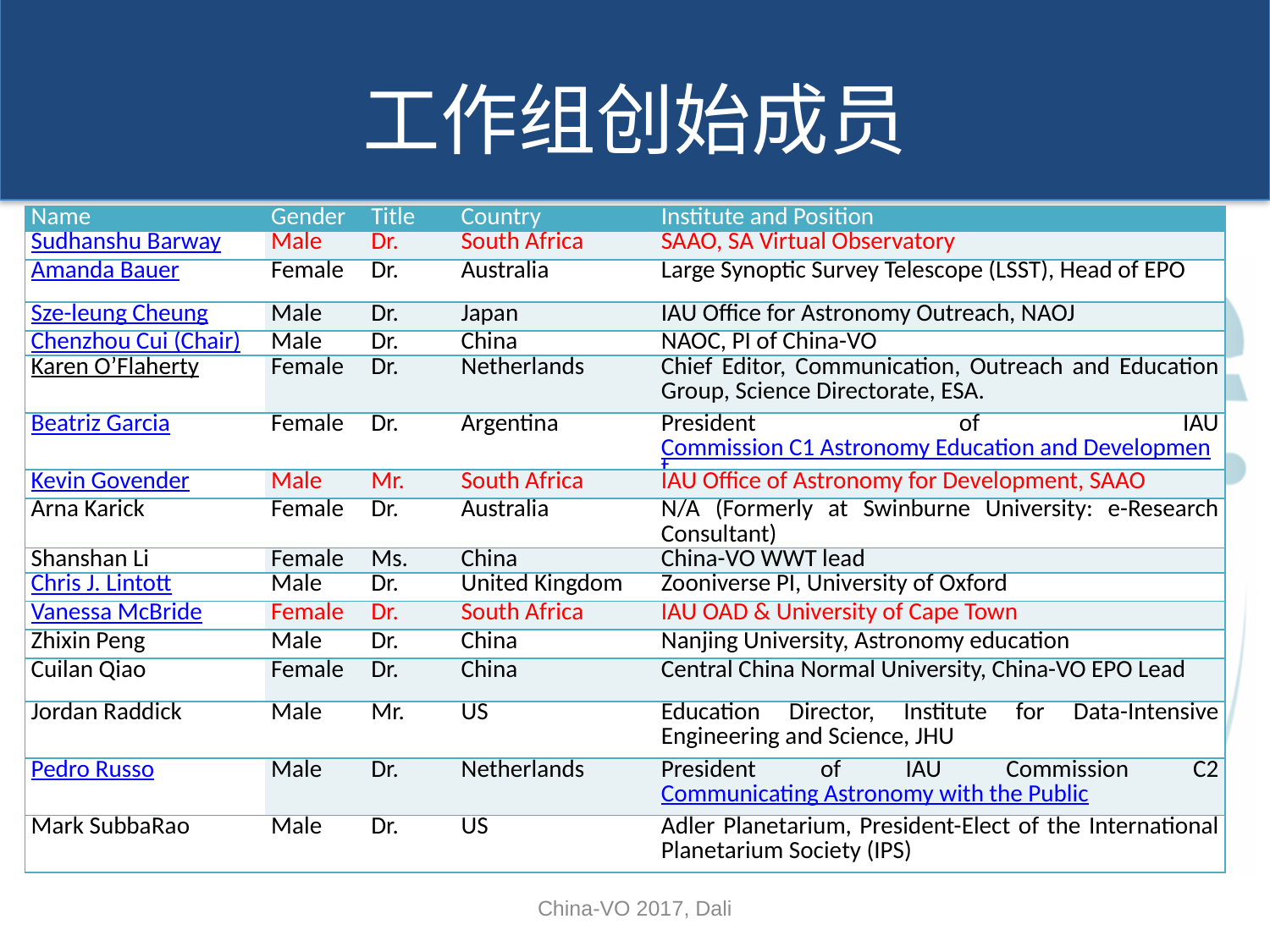

# 工作组创始成员
| Name | Gender | Title | Country | Institute and Position |
| --- | --- | --- | --- | --- |
| Sudhanshu Barway | Male | Dr. | South Africa | SAAO, SA Virtual Observatory |
| Amanda Bauer | Female | Dr. | Australia | Large Synoptic Survey Telescope (LSST), Head of EPO |
| Sze-leung Cheung | Male | Dr. | Japan | IAU Office for Astronomy Outreach, NAOJ |
| Chenzhou Cui (Chair) | Male | Dr. | China | NAOC, PI of China-VO |
| Karen O’Flaherty | Female | Dr. | Netherlands | Chief Editor, Communication, Outreach and Education Group, Science Directorate, ESA. |
| Beatriz Garcia | Female | Dr. | Argentina | President of IAU Commission C1 Astronomy Education and Development |
| Kevin Govender | Male | Mr. | South Africa | IAU Office of Astronomy for Development, SAAO |
| Arna Karick | Female | Dr. | Australia | N/A (Formerly at Swinburne University: e-Research Consultant) |
| Shanshan Li | Female | Ms. | China | China-VO WWT lead |
| Chris J. Lintott | Male | Dr. | United Kingdom | Zooniverse PI, University of Oxford |
| Vanessa McBride | Female | Dr. | South Africa | IAU OAD & University of Cape Town |
| Zhixin Peng | Male | Dr. | China | Nanjing University, Astronomy education |
| Cuilan Qiao | Female | Dr. | China | Central China Normal University, China-VO EPO Lead |
| Jordan Raddick | Male | Mr. | US | Education Director, Institute for Data-Intensive Engineering and Science, JHU |
| Pedro Russo | Male | Dr. | Netherlands | President of IAU Commission C2 Communicating Astronomy with the Public |
| Mark SubbaRao | Male | Dr. | US | Adler Planetarium, President-Elect of the International Planetarium Society (IPS) |

China-VO 2017, Dali